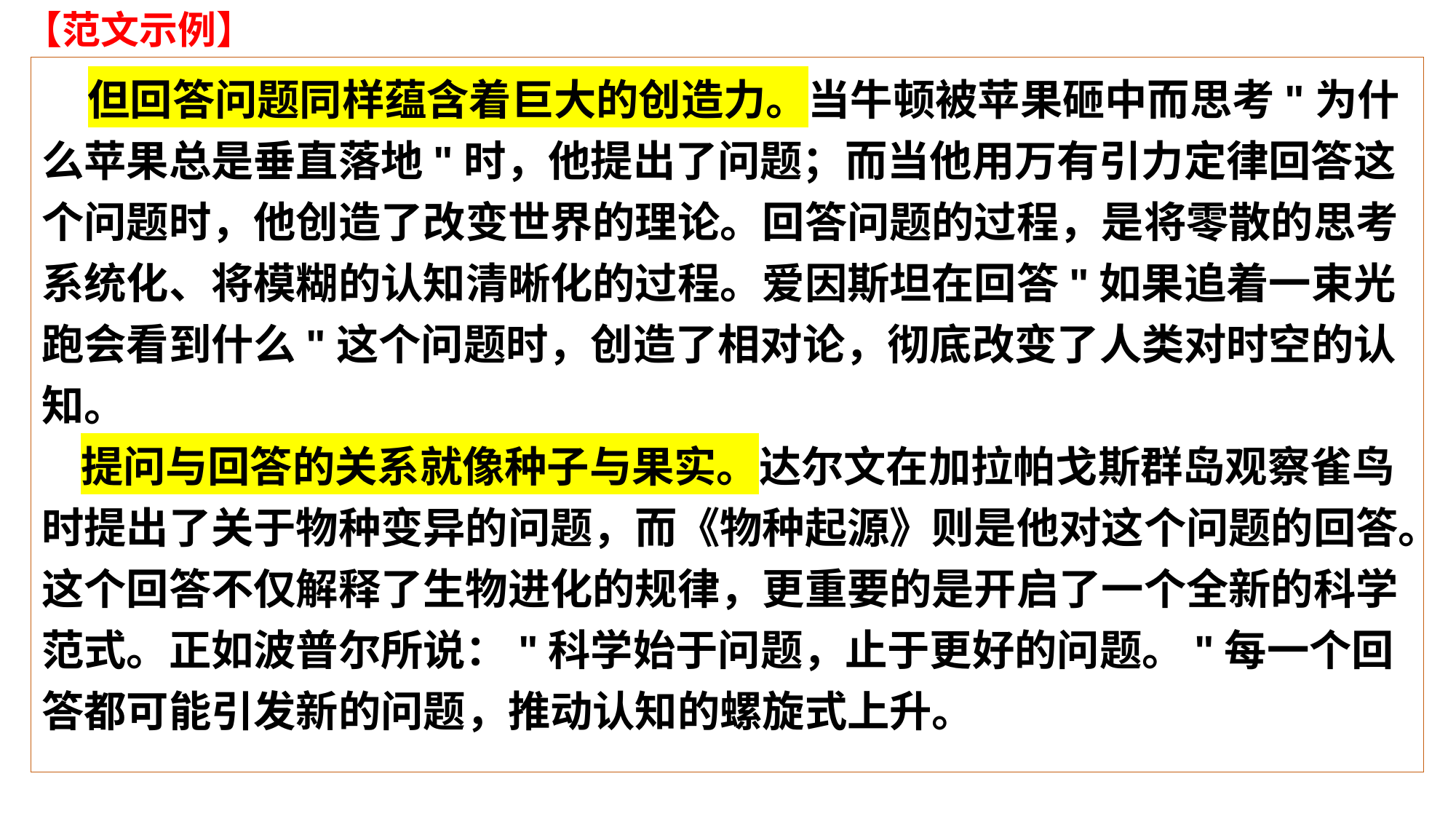

【范文示例】
    但回答问题同样蕴含着巨大的创造力。当牛顿被苹果砸中而思考"为什么苹果总是垂直落地"时，他提出了问题；而当他用万有引力定律回答这个问题时，他创造了改变世界的理论。回答问题的过程，是将零散的思考系统化、将模糊的认知清晰化的过程。爱因斯坦在回答"如果追着一束光跑会看到什么"这个问题时，创造了相对论，彻底改变了人类对时空的认知。
   提问与回答的关系就像种子与果实。达尔文在加拉帕戈斯群岛观察雀鸟时提出了关于物种变异的问题，而《物种起源》则是他对这个问题的回答。这个回答不仅解释了生物进化的规律，更重要的是开启了一个全新的科学范式。正如波普尔所说："科学始于问题，止于更好的问题。"每一个回答都可能引发新的问题，推动认知的螺旋式上升。